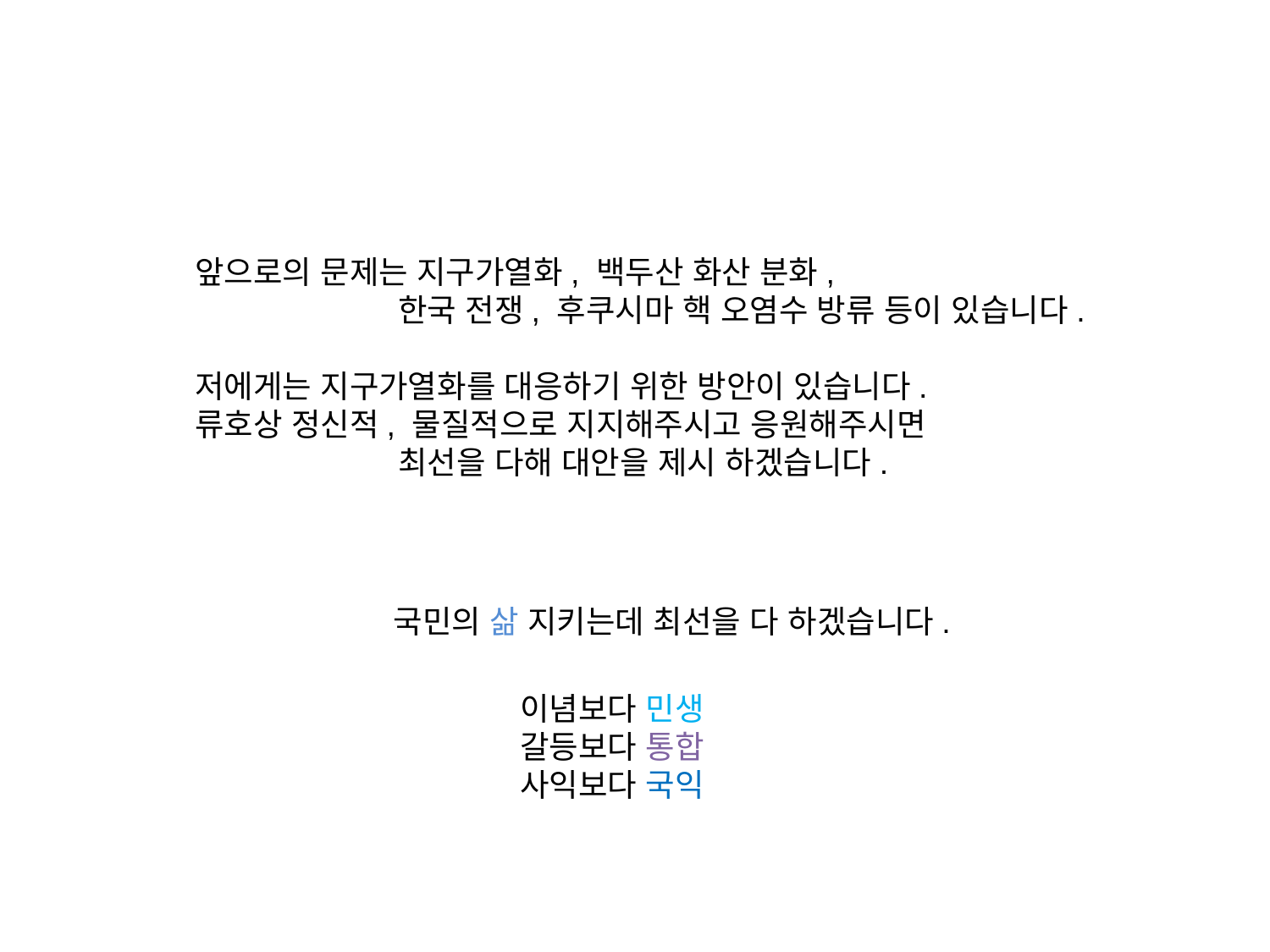

앞으로의 문제는 지구가열화, 백두산 화산 분화,
                      한국 전쟁, 후쿠시마 핵 오염수 방류 등이 있습니다.

저에게는 지구가열화를 대응하기 위한 방안이 있습니다.
류호상 정신적, 물질적으로 지지해주시고 응원해주시면
                      최선을 다해 대안을 제시 하겠습니다.

국민의 삶 지키는데 최선을 다 하겠습니다.
이념보다 민생
갈등보다 통합
사익보다 국익